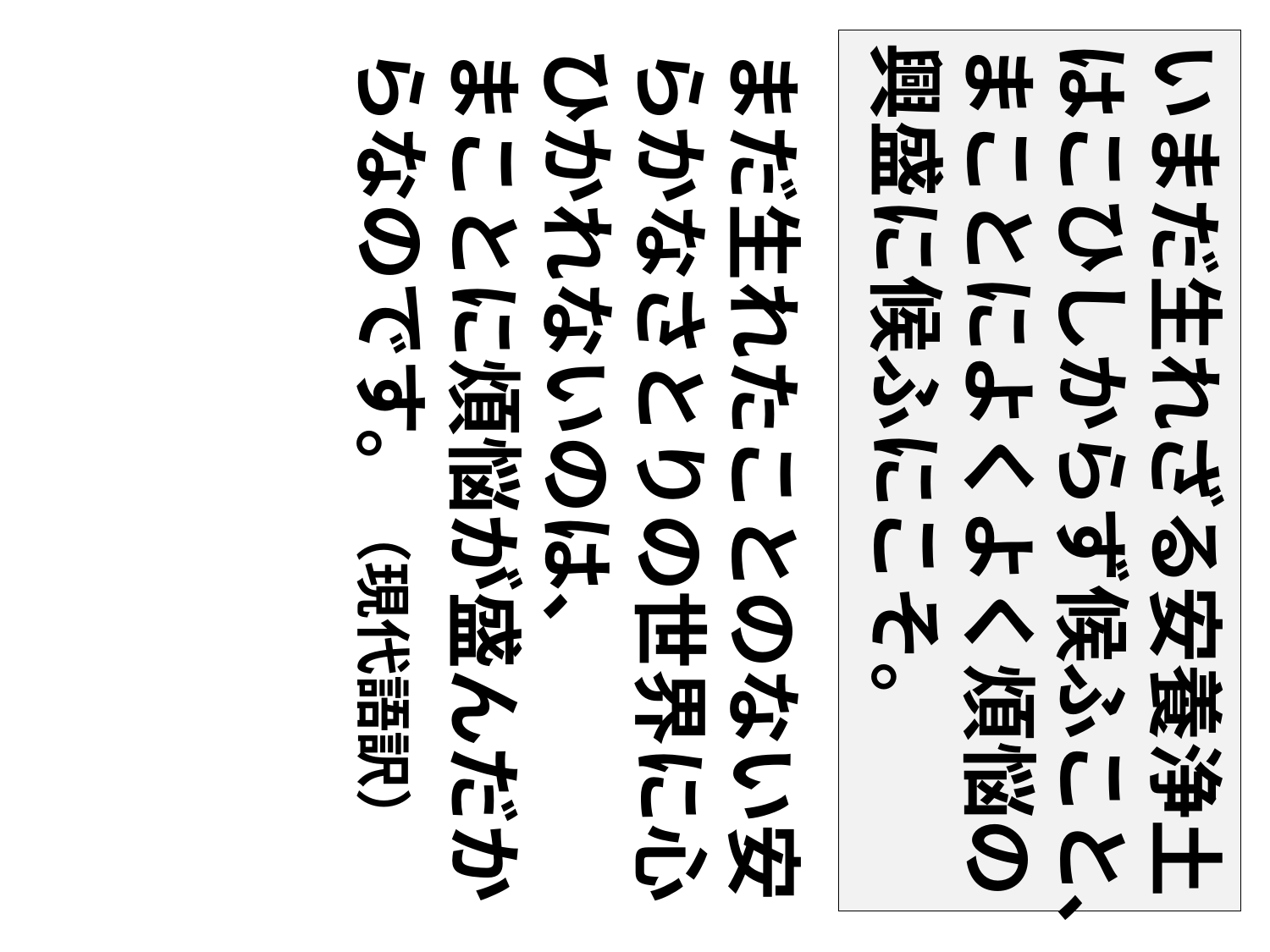

いまだ生れざる安養浄土はこひしからず候ふこと、
まことによくよく煩悩の興盛に候ふにこそ。
まだ生れたことのない安らかなさとりの世界に心ひかれないのは、
まことに煩悩が盛んだからなのです。（現代語訳）